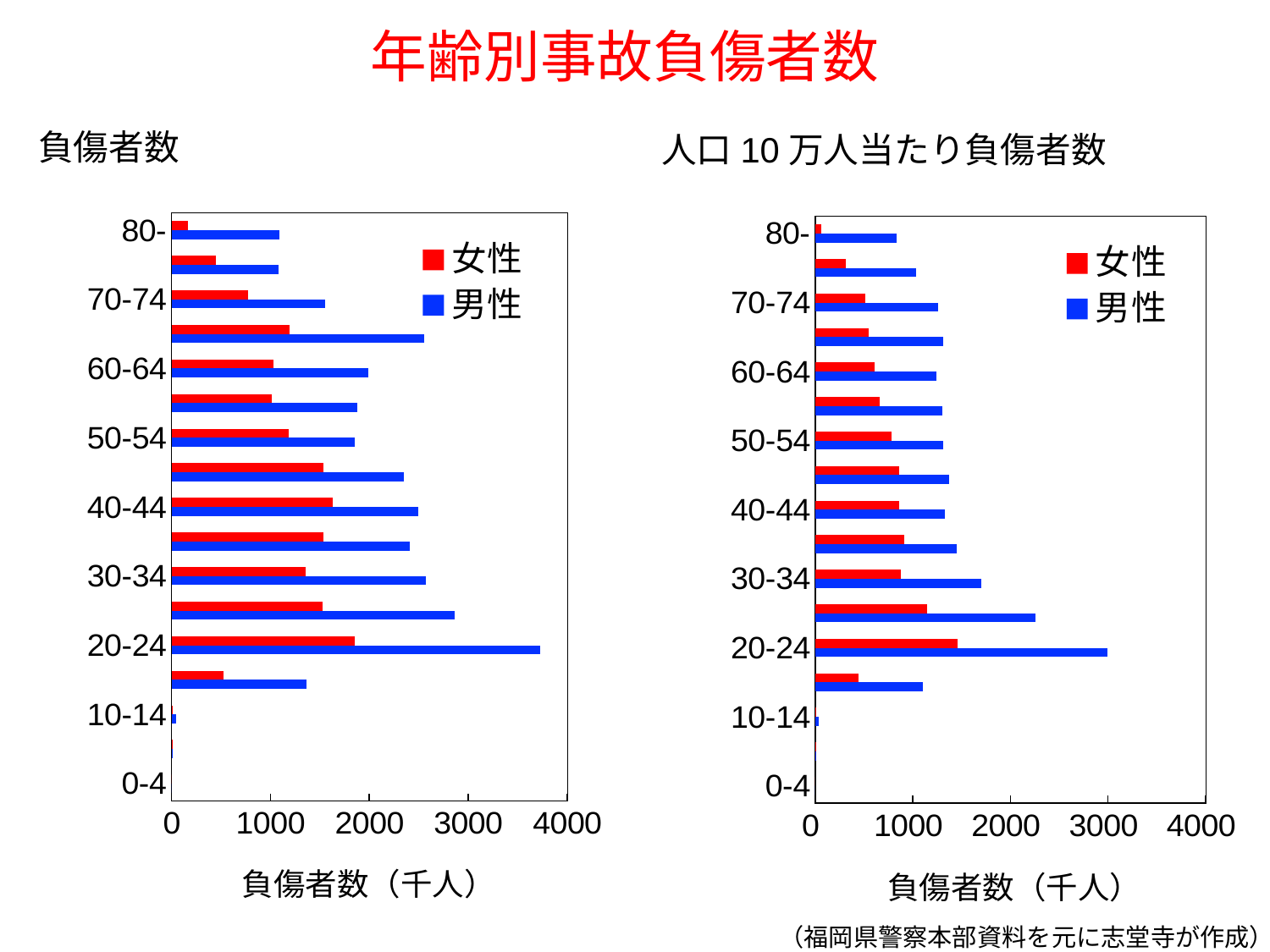

# 年齢別事故負傷者数
負傷者数
人口10万人当たり負傷者数

### Chart

| Category | 男性 | 女性 |
|---|---|---|
| 0-4 | 0.0 | 0.0 |
| 5-9 | 15.0 | 4.0 |
| 10-14 | 44.0 | 10.0 |
| 15-19 | 1361.0 | 524.0 |
| 20-24 | 3729.0 | 1854.0 |
| 25-29 | 2859.0 | 1527.0 |
| 30-34 | 2569.0 | 1356.0 |
| 35-39 | 2413.0 | 1539.0 |
| 40-44 | 2496.0 | 1630.0 |
| 45-49 | 2346.0 | 1532.0 |
| 50-54 | 1855.0 | 1182.0 |
| 55-59 | 1881.0 | 1015.0 |
| 60-64 | 1993.0 | 1034.0 |
| 65-69 | 2557.0 | 1190.0 |
| 70-74 | 1555.0 | 774.0 |
| 75-79 | 1083.0 | 447.0 |
| 80- | 1087.0 | 169.0 |

### Chart

| Category | 男性 | 女性 |
|---|---|---|
| 0-4 | 0.0 | 0.0 |
| 5-9 | 12.417938125553635 | 3.4771421368777005 |
| 10-14 | 37.49531308586427 | 8.948866178655164 |
| 15-19 | 1102.363480261133 | 443.3014111197591 |
| 20-24 | 2996.9861362266424 | 1458.7398501919808 |
| 25-29 | 2260.865439362308 | 1143.015404883453 |
| 30-34 | 1703.3436988217823 | 875.0758269982833 |
| 35-39 | 1449.9720581430984 | 909.6174760035935 |
| 40-44 | 1332.2444796720629 | 860.3989506299914 |
| 45-49 | 1368.5045616818722 | 861.6180647338376 |
| 50-54 | 1314.959346135579 | 783.3417278583358 |
| 55-59 | 1300.2723590161895 | 661.7335463050493 |
| 60-64 | 1244.9091772230968 | 604.4627355154009 |
| 65-69 | 1311.497271347093 | 552.1478085763866 |
| 70-74 | 1262.288028963625 | 517.0582458765607 |
| 75-79 | 1031.9592933508661 | 313.31702496022206 |
| 80- | 834.1646842145653 | 62.95821660606783 |
（福岡県警察本部資料を元に志堂寺が作成）